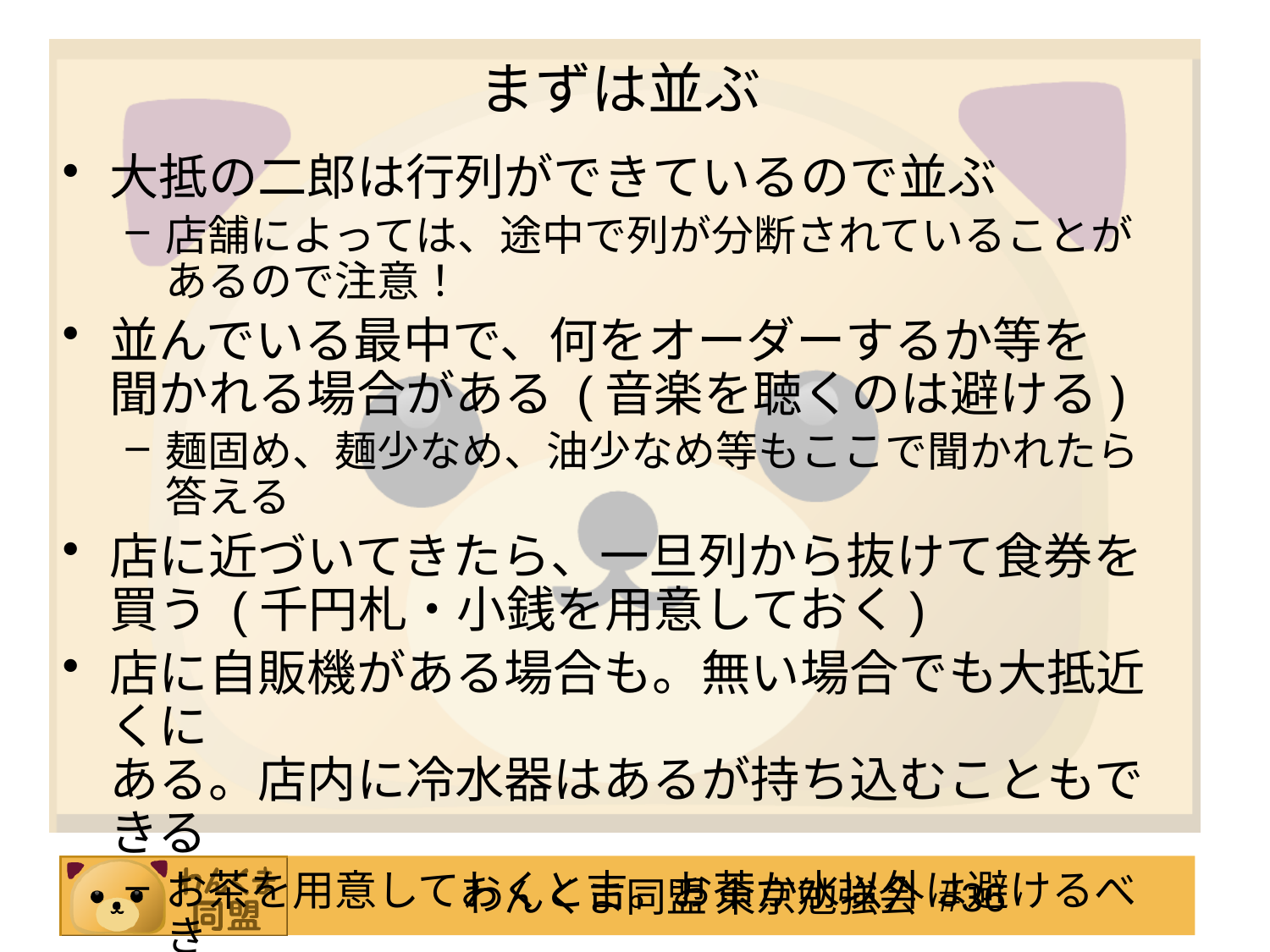

# まずは並ぶ
大抵の二郎は行列ができているので並ぶ
店舗によっては、途中で列が分断されていることが
あるので注意！
並んでいる最中で、何をオーダーするか等を
聞かれる場合がある (音楽を聴くのは避ける)
麺固め、麺少なめ、油少なめ等もここで聞かれたら答える
店に近づいてきたら、一旦列から抜けて食券を
買う (千円札・小銭を用意しておく)
店に自販機がある場合も。無い場合でも大抵近くに
ある。店内に冷水器はあるが持ち込むこともできる
お茶を用意しておくと吉。お茶か水以外は避けるべき